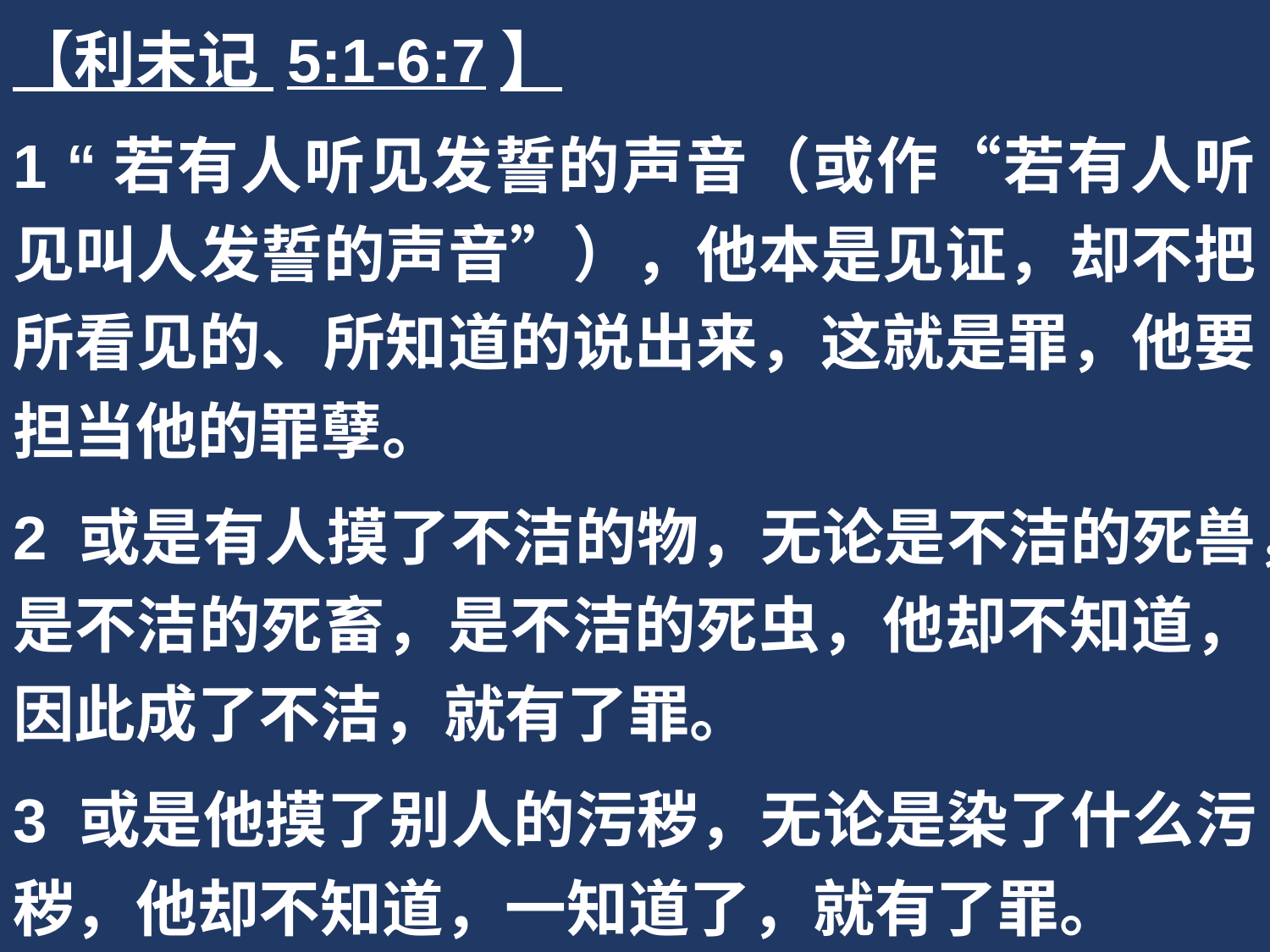

【利未记 5:1-6:7】
1 “若有人听见发誓的声音（或作“若有人听见叫人发誓的声音”），他本是见证，却不把所看见的、所知道的说出来，这就是罪，他要担当他的罪孽。
2 或是有人摸了不洁的物，无论是不洁的死兽，是不洁的死畜，是不洁的死虫，他却不知道，因此成了不洁，就有了罪。
3 或是他摸了别人的污秽，无论是染了什么污秽，他却不知道，一知道了，就有了罪。